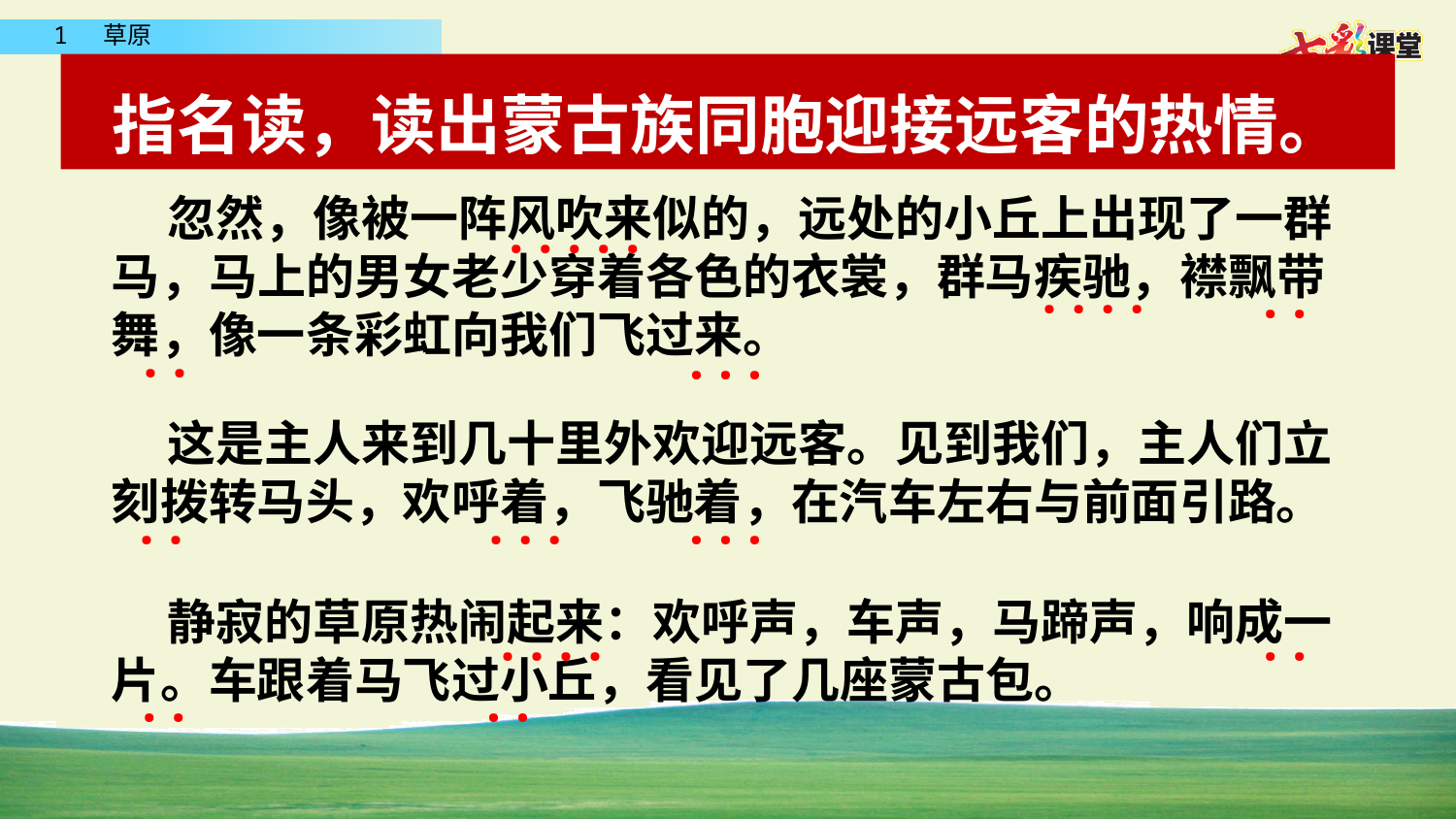

指名读，读出蒙古族同胞迎接远客的热情。
    忽然，像被一阵风吹来似的，远处的小丘上出现了一群马，马上的男女老少穿着各色的衣裳，群马疾驰，襟飘带舞，像一条彩虹向我们飞过来。
·····
····
··
··
···
    这是主人来到几十里外欢迎远客。见到我们，主人们立刻拨转马头，欢呼着，飞驰着，在汽车左右与前面引路。
···
···
··
    静寂的草原热闹起来：欢呼声，车声，马蹄声，响成一片。车跟着马飞过小丘，看见了几座蒙古包。
····
··
··
··